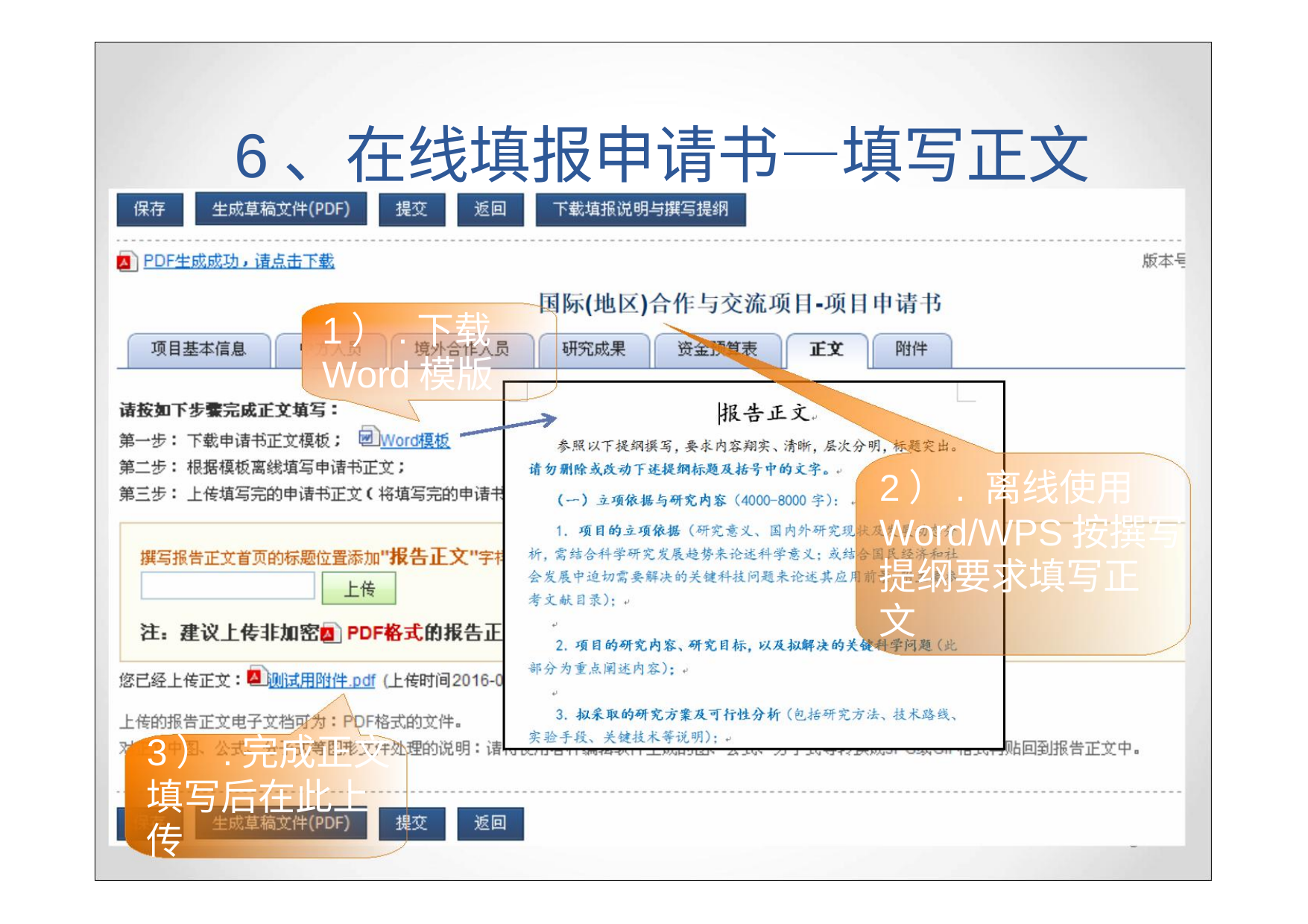

6、在线填报申请书—填写正文
1）.下载
Word模版
2）. 离线使用
Word/WPS按撰写
提纲要求填写正
文
3）.完成正文
填写后在此上
传